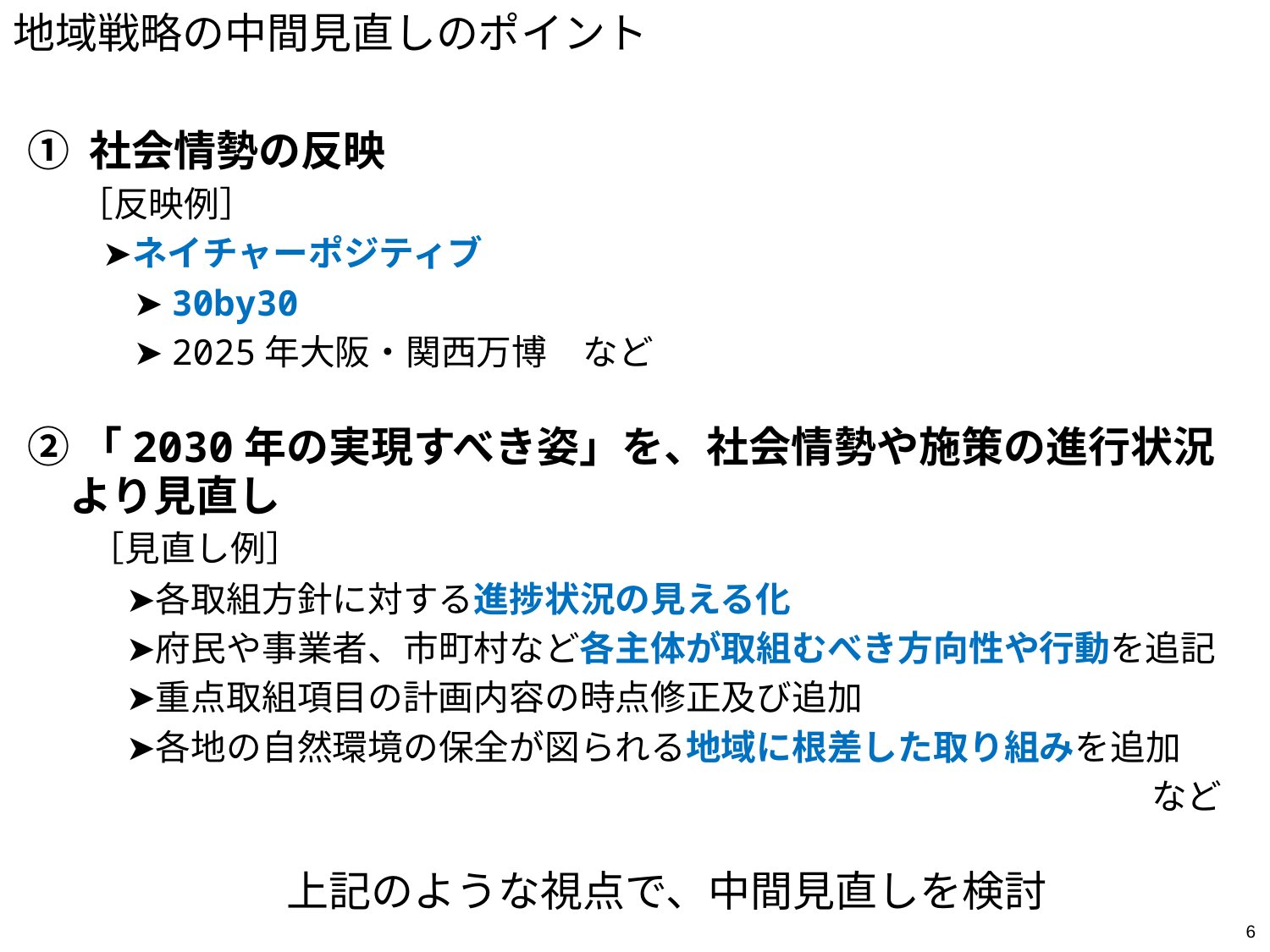

# 地域戦略の中間見直しのポイント
① 社会情勢の反映
　  ［反映例］
  　  ➤ネイチャーポジティブ
　　　➤30by30
　　　➤2025年大阪・関西万博　など

②「2030年の実現すべき姿」を、社会情勢や施策の進行状況
　より見直し
 　［見直し例］
　➤各取組方針に対する進捗状況の見える化
　➤府民や事業者、市町村など各主体が取組むべき方向性や行動を追記
　➤重点取組項目の計画内容の時点修正及び追加
　➤各地の自然環境の保全が図られる地域に根差した取り組みを追加
　　　　　　　　　　　　　　　　　　　　　　　　　　　　　　など

上記のような視点で、中間見直しを検討
6